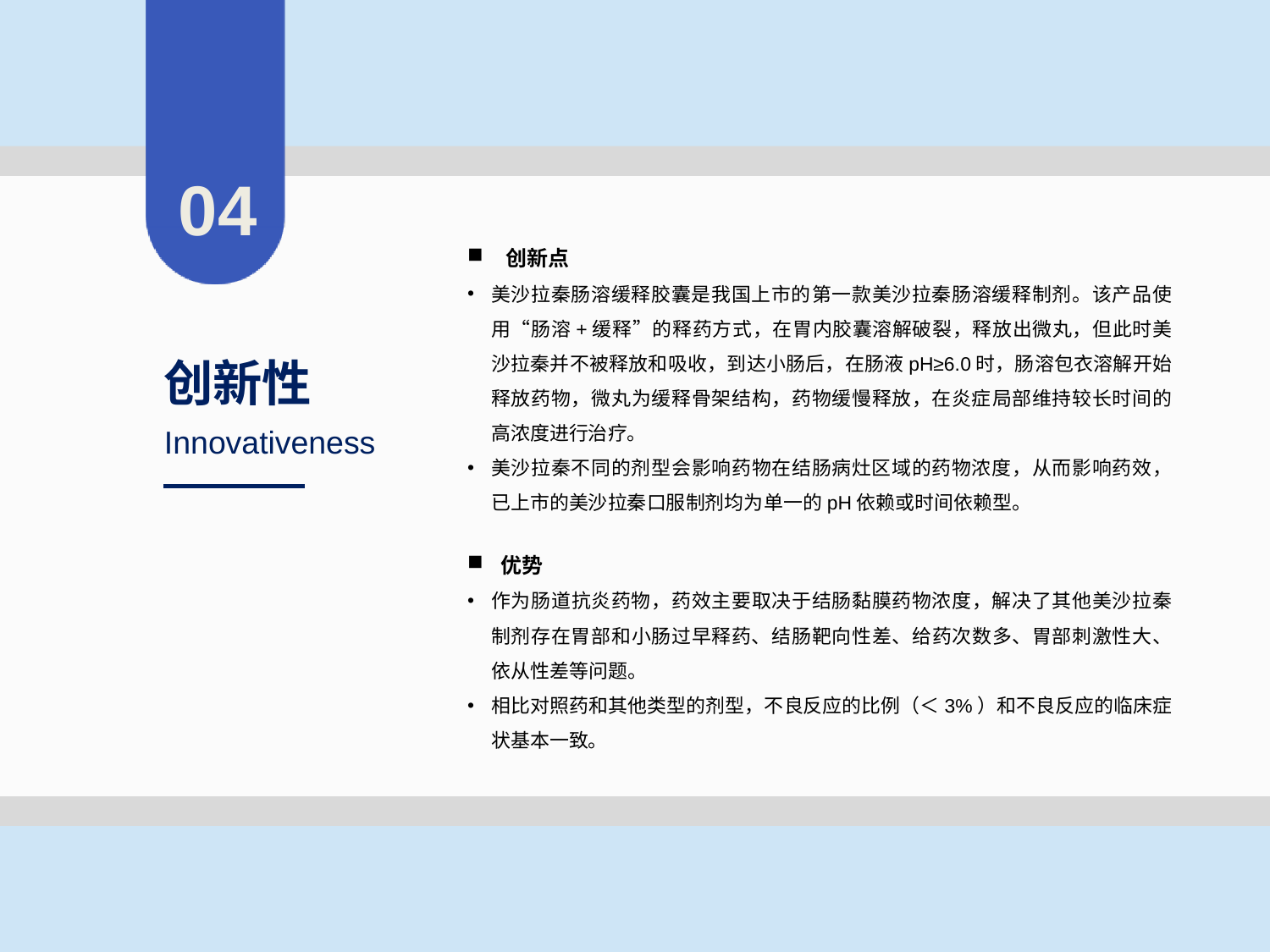

04
  创新点
美沙拉秦肠溶缓释胶囊是我国上市的第一款美沙拉秦肠溶缓释制剂。该产品使用“肠溶+缓释”的释药方式，在胃内胶囊溶解破裂，释放出微丸，但此时美沙拉秦并不被释放和吸收，到达小肠后，在肠液pH≥6.0时，肠溶包衣溶解开始释放药物，微丸为缓释骨架结构，药物缓慢释放，在炎症局部维持较长时间的高浓度进行治疗。
美沙拉秦不同的剂型会影响药物在结肠病灶区域的药物浓度，从而影响药效，已上市的美沙拉秦口服制剂均为单一的pH依赖或时间依赖型。
 优势
作为肠道抗炎药物，药效主要取决于结肠黏膜药物浓度，解决了其他美沙拉秦制剂存在胃部和小肠过早释药、结肠靶向性差、给药次数多、胃部刺激性大、依从性差等问题。
相比对照药和其他类型的剂型，不良反应的比例（＜3%）和不良反应的临床症状基本一致。
创新性
Innovativeness